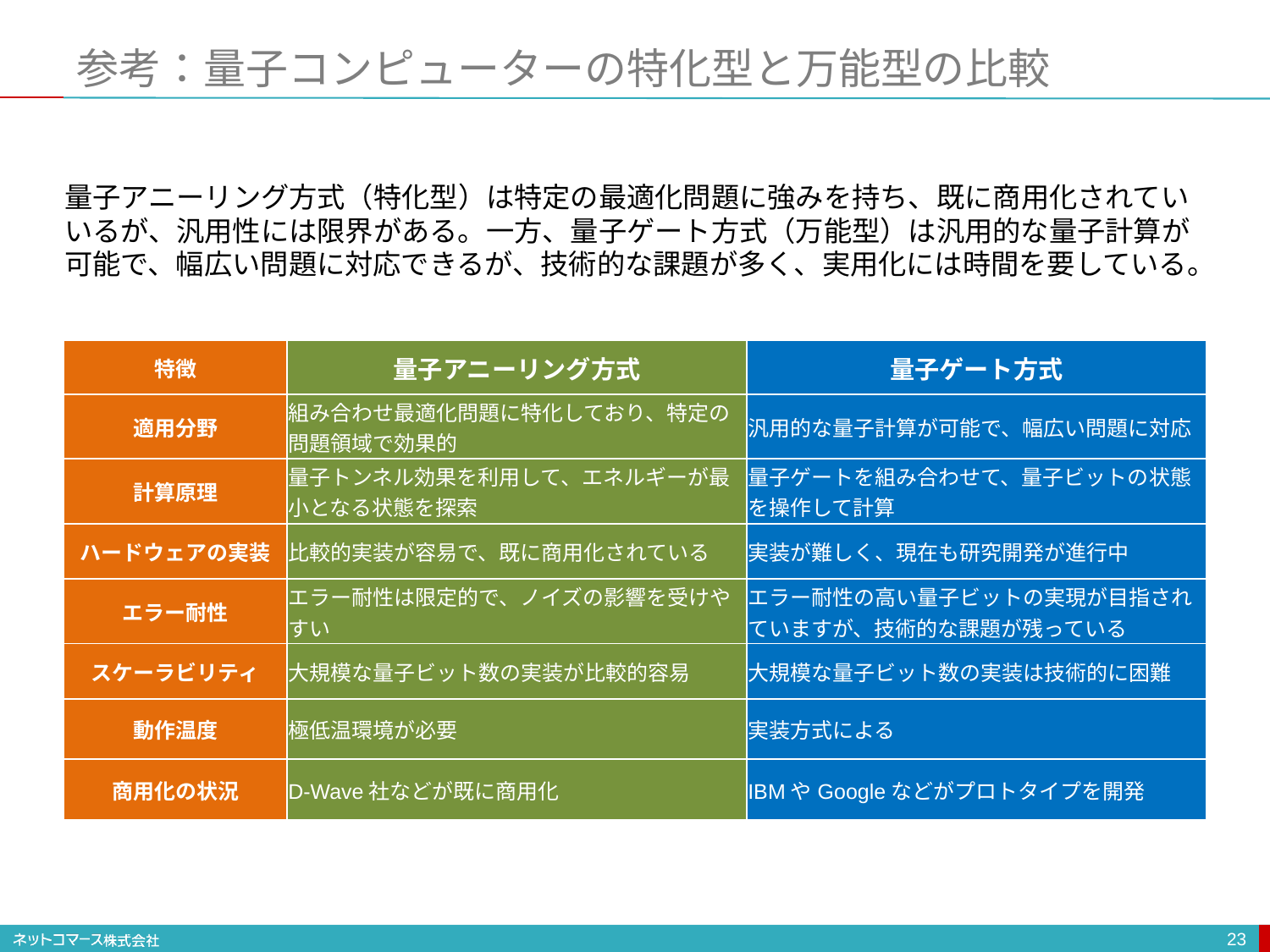

# 参考：量子コンピューターの特化型と万能型の比較
量子アニーリング方式（特化型）は特定の最適化問題に強みを持ち、既に商用化されていいるが、汎用性には限界がある。一方、量子ゲート方式（万能型）は汎用的な量子計算が可能で、幅広い問題に対応できるが、技術的な課題が多く、実用化には時間を要している。
| 特徴 | 量子アニーリング方式 | 量子ゲート方式 |
| --- | --- | --- |
| 適用分野 | 組み合わせ最適化問題に特化しており、特定の問題領域で効果的 | 汎用的な量子計算が可能で、幅広い問題に対応 |
| 計算原理 | 量子トンネル効果を利用して、エネルギーが最小となる状態を探索 | 量子ゲートを組み合わせて、量子ビットの状態を操作して計算 |
| ハードウェアの実装 | 比較的実装が容易で、既に商用化されている | 実装が難しく、現在も研究開発が進行中 |
| エラー耐性 | エラー耐性は限定的で、ノイズの影響を受けやすい | エラー耐性の高い量子ビットの実現が目指されていますが、技術的な課題が残っている |
| スケーラビリティ | 大規模な量子ビット数の実装が比較的容易 | 大規模な量子ビット数の実装は技術的に困難 |
| 動作温度 | 極低温環境が必要 | 実装方式による |
| 商用化の状況 | D-Wave社などが既に商用化 | IBMやGoogleなどがプロトタイプを開発 |
23